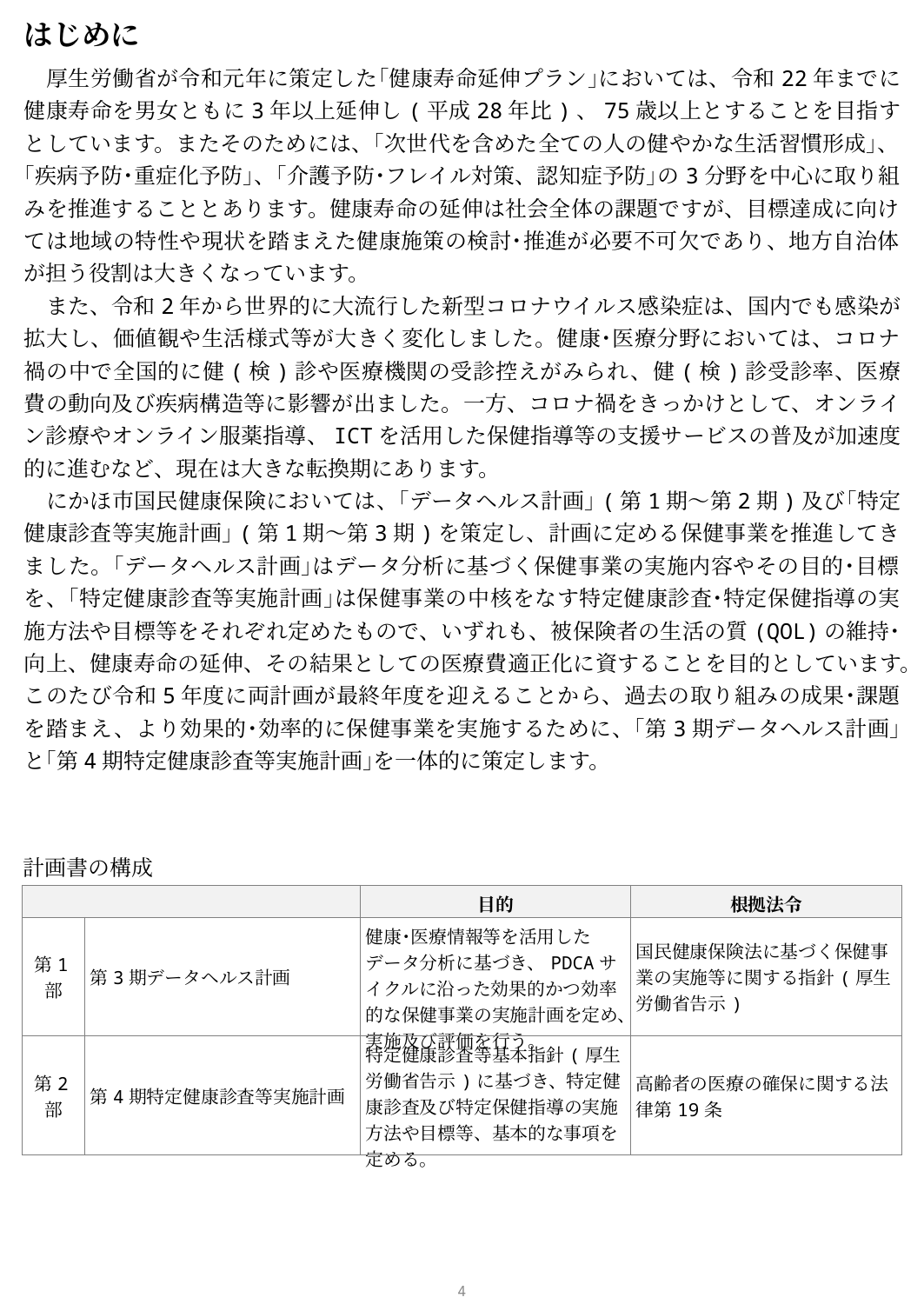

はじめに
　厚生労働省が令和元年に策定した｢健康寿命延伸プラン｣においては、令和22年までに健康寿命を男女ともに3年以上延伸し(平成28年比)、75歳以上とすることを目指すとしています。またそのためには、｢次世代を含めた全ての人の健やかな生活習慣形成｣、｢疾病予防･重症化予防｣、｢介護予防･フレイル対策、認知症予防｣の3分野を中心に取り組みを推進することとあります。健康寿命の延伸は社会全体の課題ですが、目標達成に向けては地域の特性や現状を踏まえた健康施策の検討･推進が必要不可欠であり、地方自治体が担う役割は大きくなっています。
　また、令和2年から世界的に大流行した新型コロナウイルス感染症は、国内でも感染が拡大し、価値観や生活様式等が大きく変化しました。健康･医療分野においては、コロナ禍の中で全国的に健(検)診や医療機関の受診控えがみられ、健(検)診受診率、医療費の動向及び疾病構造等に影響が出ました。一方、コロナ禍をきっかけとして、オンライン診療やオンライン服薬指導、ICTを活用した保健指導等の支援サービスの普及が加速度的に進むなど、現在は大きな転換期にあります。
　にかほ市国民健康保険においては、｢データヘルス計画｣(第1期～第2期)及び｢特定健康診査等実施計画｣(第1期～第3期)を策定し、計画に定める保健事業を推進してきました。｢データヘルス計画｣はデータ分析に基づく保健事業の実施内容やその目的･目標を、｢特定健康診査等実施計画｣は保健事業の中核をなす特定健康診査･特定保健指導の実施方法や目標等をそれぞれ定めたもので、いずれも、被保険者の生活の質(QOL)の維持･向上、健康寿命の延伸、その結果としての医療費適正化に資することを目的としています。このたび令和5年度に両計画が最終年度を迎えることから、過去の取り組みの成果･課題を踏まえ、より効果的･効率的に保健事業を実施するために、｢第3期データヘルス計画｣と｢第4期特定健康診査等実施計画｣を一体的に策定します。
計画書の構成
|  |  | 目的 | 根拠法令 |
| --- | --- | --- | --- |
| 第1部 | 第3期データヘルス計画 | 健康･医療情報等を活用したデータ分析に基づき、PDCAサイクルに沿った効果的かつ効率的な保健事業の実施計画を定め、実施及び評価を行う。 | 国民健康保険法に基づく保健事業の実施等に関する指針(厚生労働省告示) |
| 第2部 | 第4期特定健康診査等実施計画 | 特定健康診査等基本指針(厚生労働省告示)に基づき、特定健康診査及び特定保健指導の実施方法や目標等、基本的な事項を定める。 | 高齢者の医療の確保に関する法律第19条 |
4